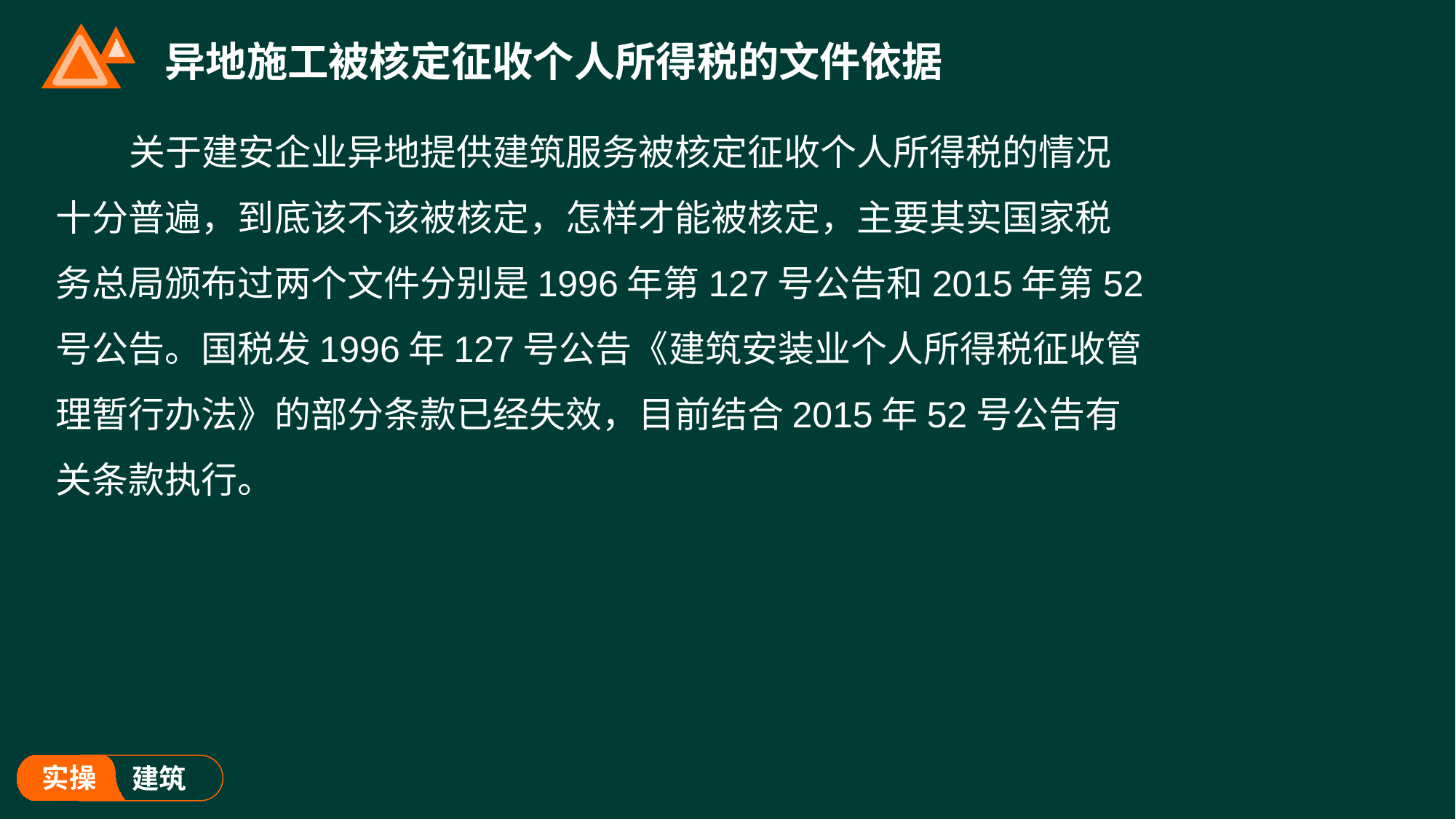

# 异地施工被核定征收个人所得税的文件依据
关于建安企业异地提供建筑服务被核定征收个人所得税的情况十分普遍，到底该不该被核定，怎样才能被核定，主要其实国家税务总局颁布过两个文件分别是1996年第127号公告和2015年第52号公告。国税发1996年127号公告《建筑安装业个人所得税征收管理暂行办法》的部分条款已经失效，目前结合2015年52号公告有关条款执行。